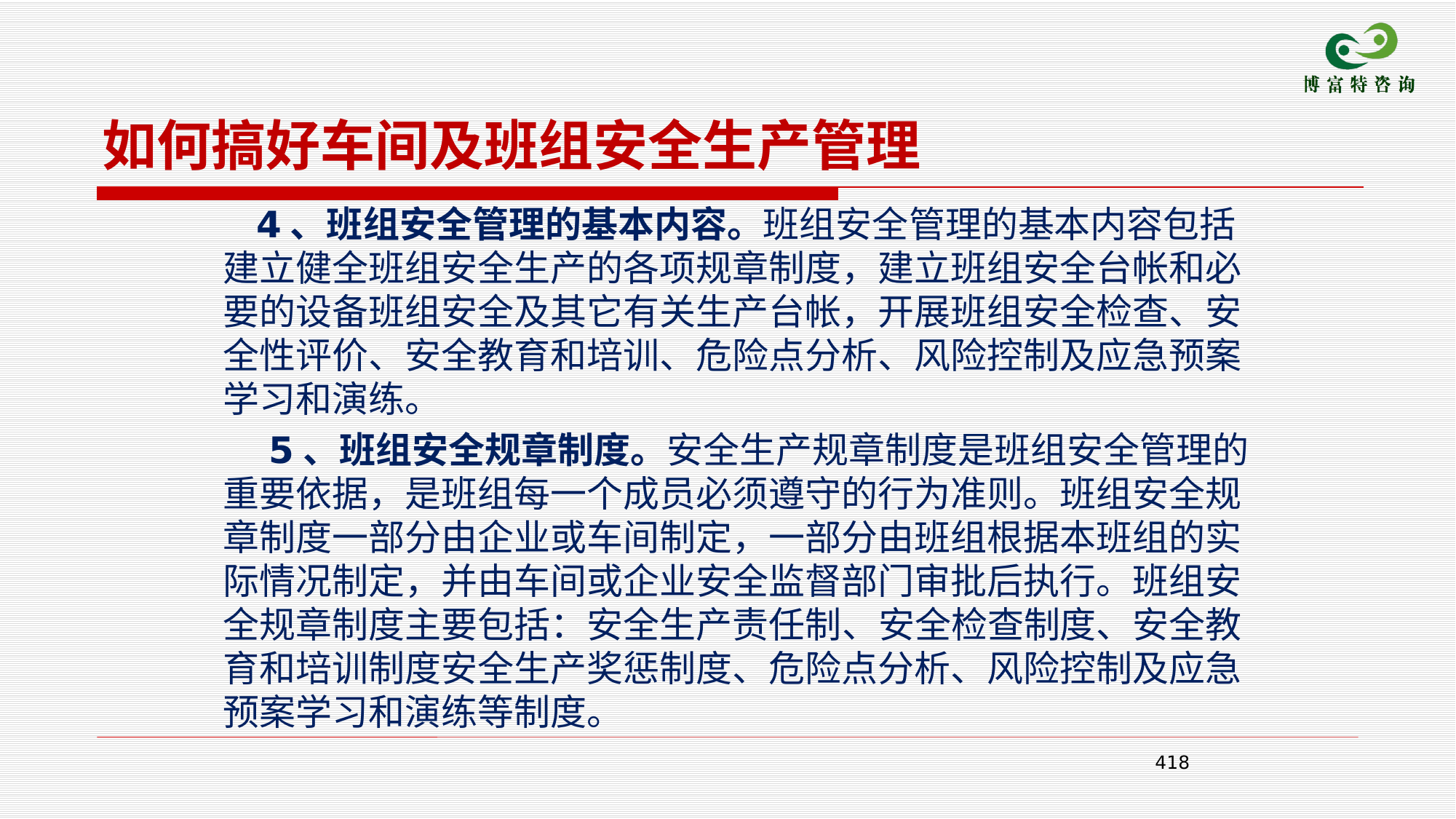

如何搞好车间及班组安全生产管理
       4、班组安全管理的基本内容。班组安全管理的基本内容包括建立健全班组安全生产的各项规章制度，建立班组安全台帐和必要的设备班组安全及其它有关生产台帐，开展班组安全检查、安全性评价、安全教育和培训、危险点分析、风险控制及应急预案学习和演练。
        5、班组安全规章制度。安全生产规章制度是班组安全管理的重要依据，是班组每一个成员必须遵守的行为准则。班组安全规章制度一部分由企业或车间制定，一部分由班组根据本班组的实际情况制定，并由车间或企业安全监督部门审批后执行。班组安全规章制度主要包括：安全生产责任制、安全检查制度、安全教育和培训制度安全生产奖惩制度、危险点分析、风险控制及应急预案学习和演练等制度。

418